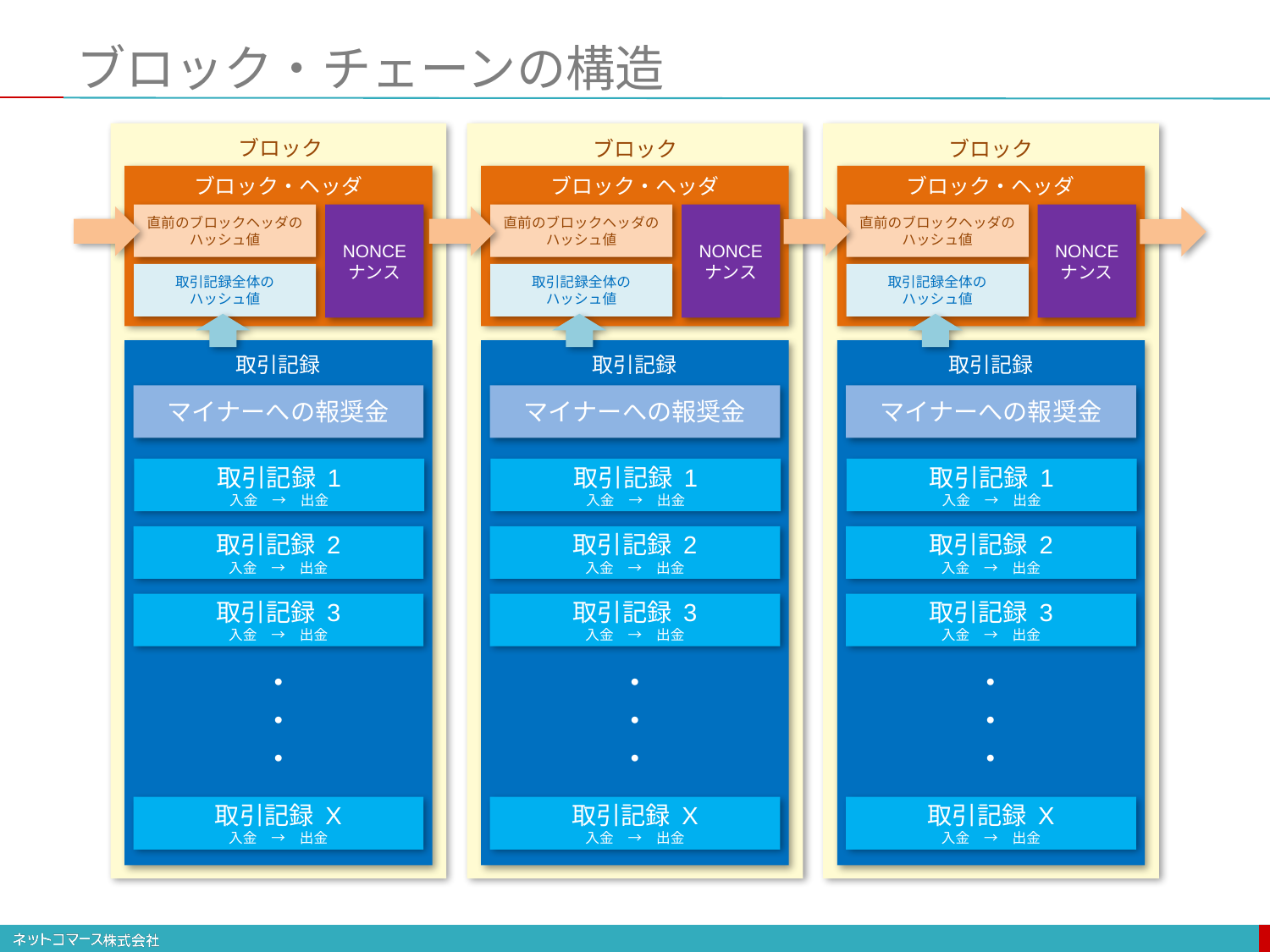

# ブロック・チェーンの構造

ブロック

ブロック・ヘッダ
直前のブロックヘッダの
ハッシュ値
NONCE
ナンス

取引記録全体の
ハッシュ値

取引記録
マイナーへの報奨金
取引記録 1
入金　→　出金
取引記録 2
入金　→　出金
取引記録 3
入金　→　出金
・
・
・
取引記録 X
入金　→　出金

ブロック

ブロック・ヘッダ
直前のブロックヘッダの
ハッシュ値
NONCE
ナンス

取引記録全体の
ハッシュ値

取引記録
マイナーへの報奨金
取引記録 1
入金　→　出金
取引記録 2
入金　→　出金
取引記録 3
入金　→　出金
・
・
・
取引記録 X
入金　→　出金
ブロック

ブロック・ヘッダ
直前のブロックヘッダの
ハッシュ値
NONCE
ナンス

取引記録全体の
ハッシュ値

取引記録
マイナーへの報奨金
取引記録 1
入金　→　出金
取引記録 2
入金　→　出金
取引記録 3
入金　→　出金
・
・
・
取引記録 X
入金　→　出金